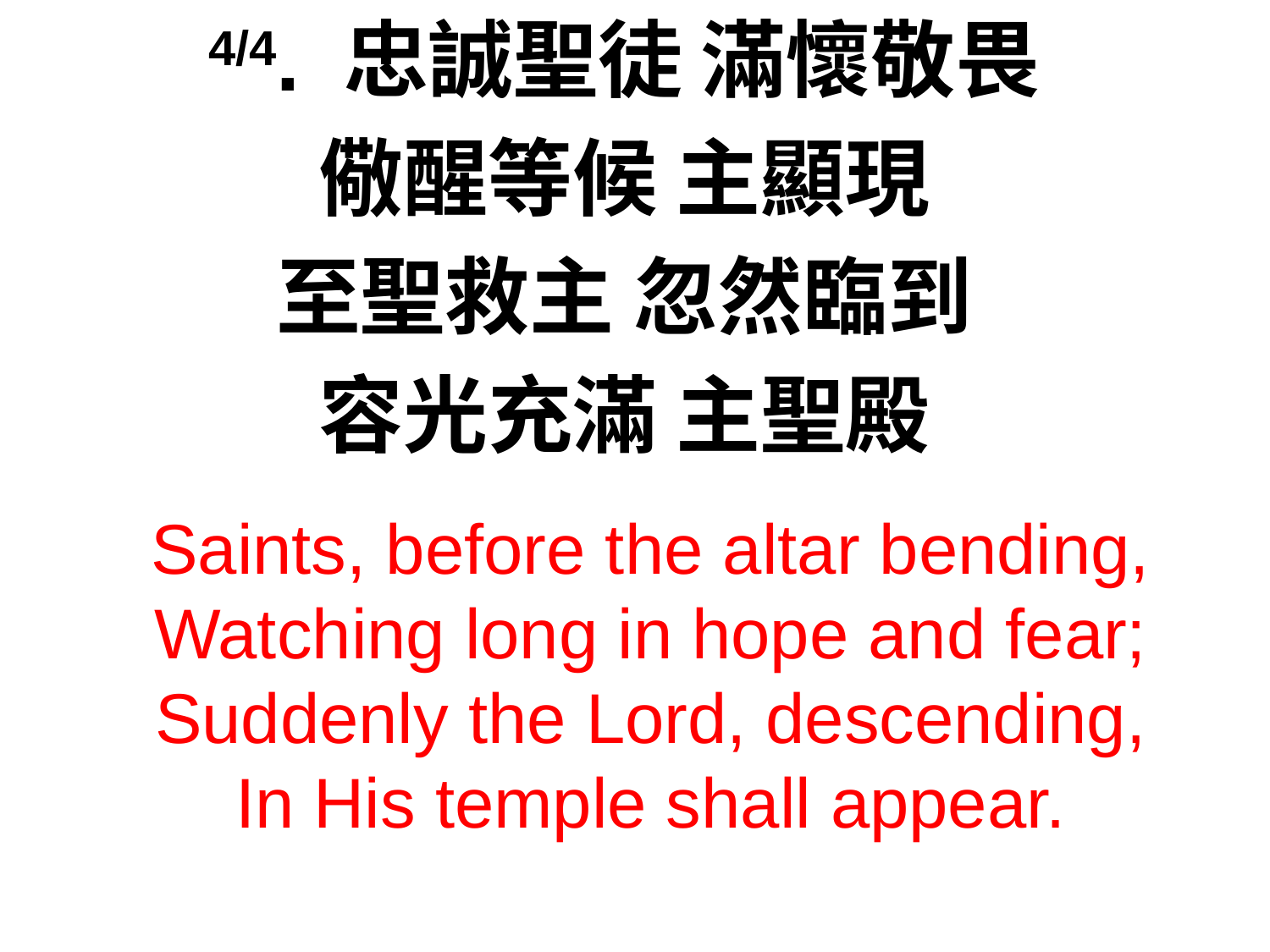

4/4. 忠誠聖徒 滿懷敬畏
儆醒等候 主顯現
至聖救主 忽然臨到
容光充滿 主聖殿
Saints, before the altar bending,
Watching long in hope and fear;
Suddenly the Lord, descending,
In His temple shall appear.